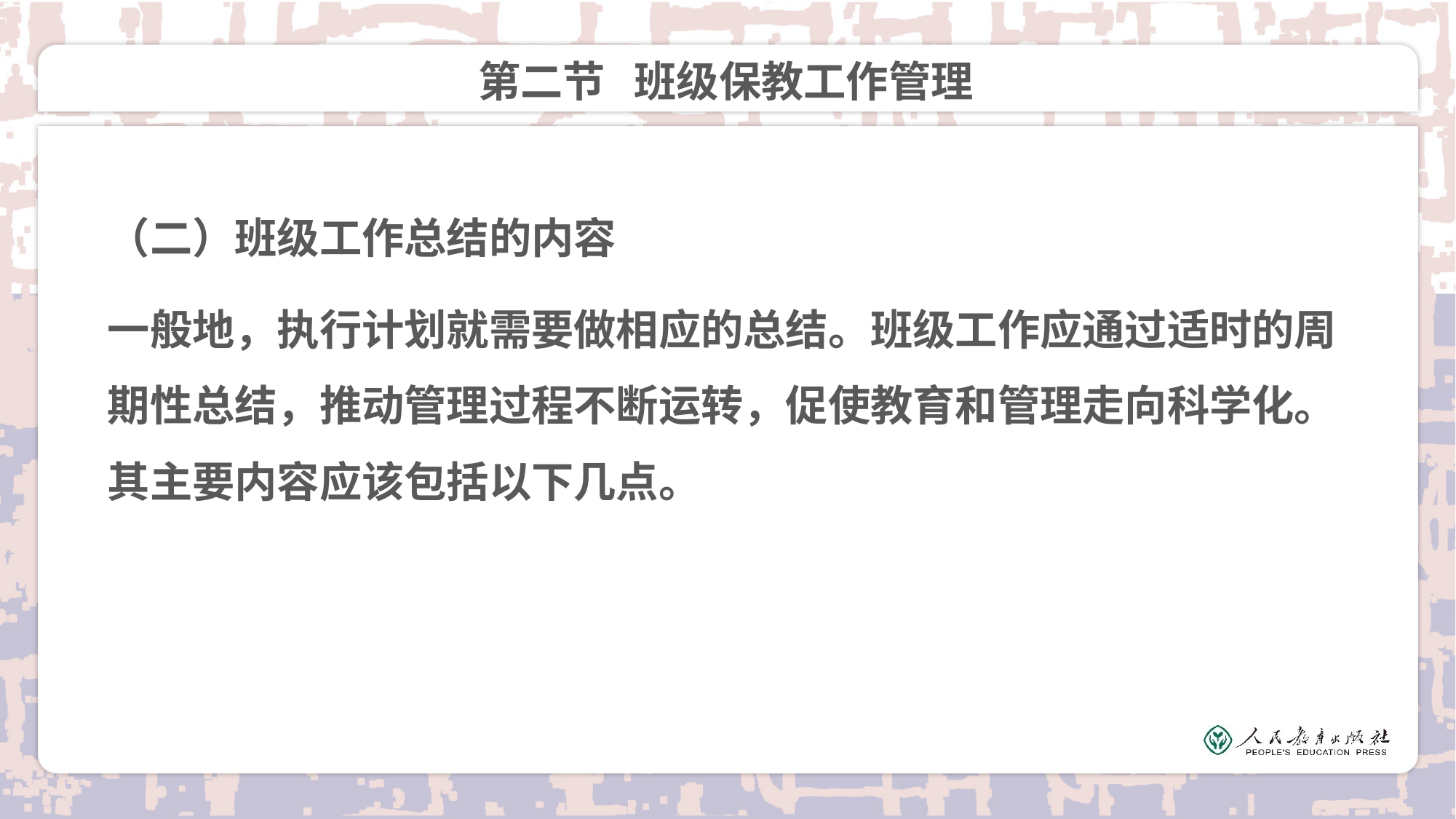

# 第二节   班级保教工作管理
（二）班级工作总结的内容
一般地，执行计划就需要做相应的总结。班级工作应通过适时的周期性总结，推动管理过程不断运转，促使教育和管理走向科学化。其主要内容应该包括以下几点。